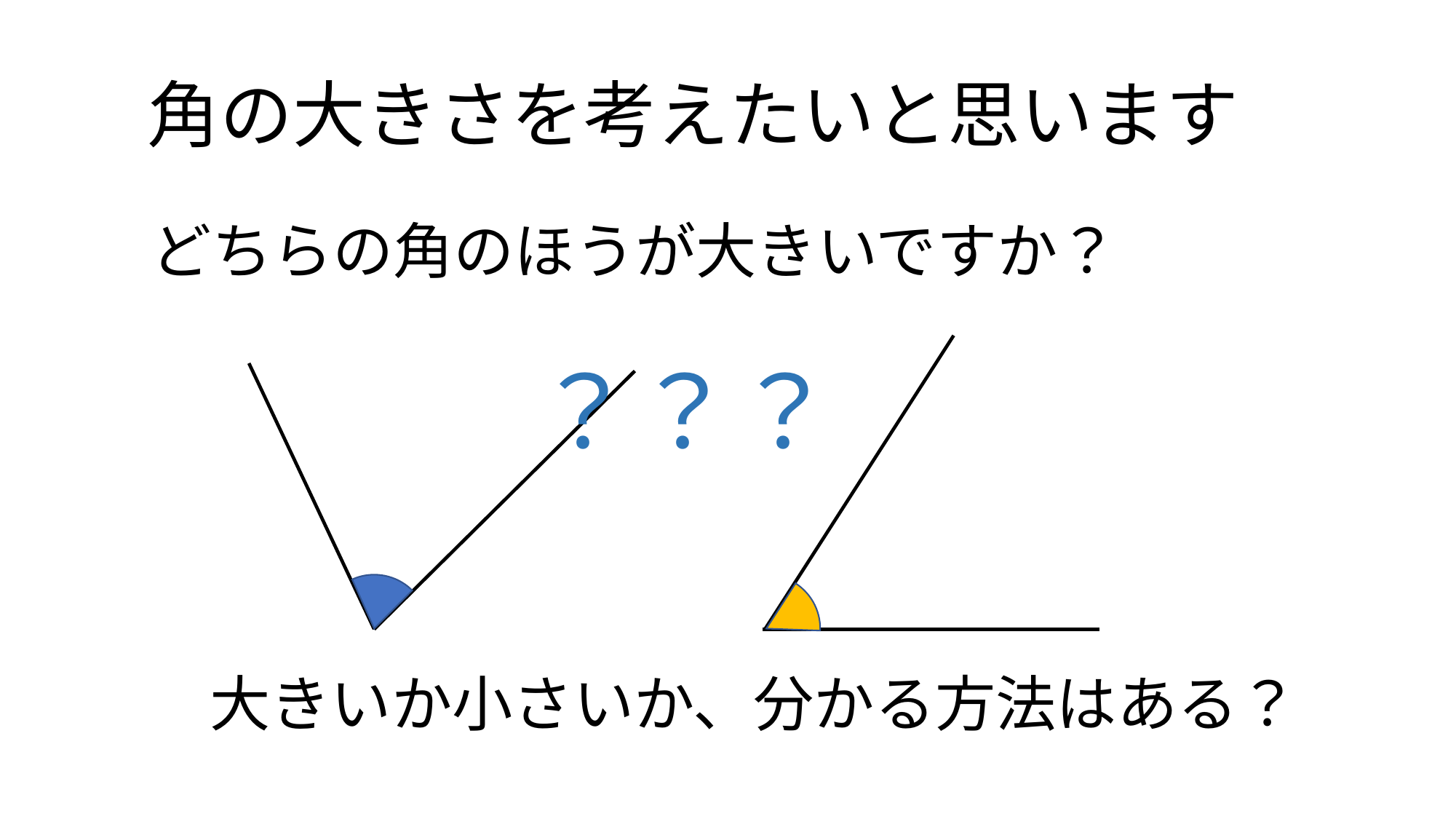

角の大きさを考えたいと思います
どちらの角のほうが大きいですか？
？？？

大きいか小さいか、分かる方法はある？